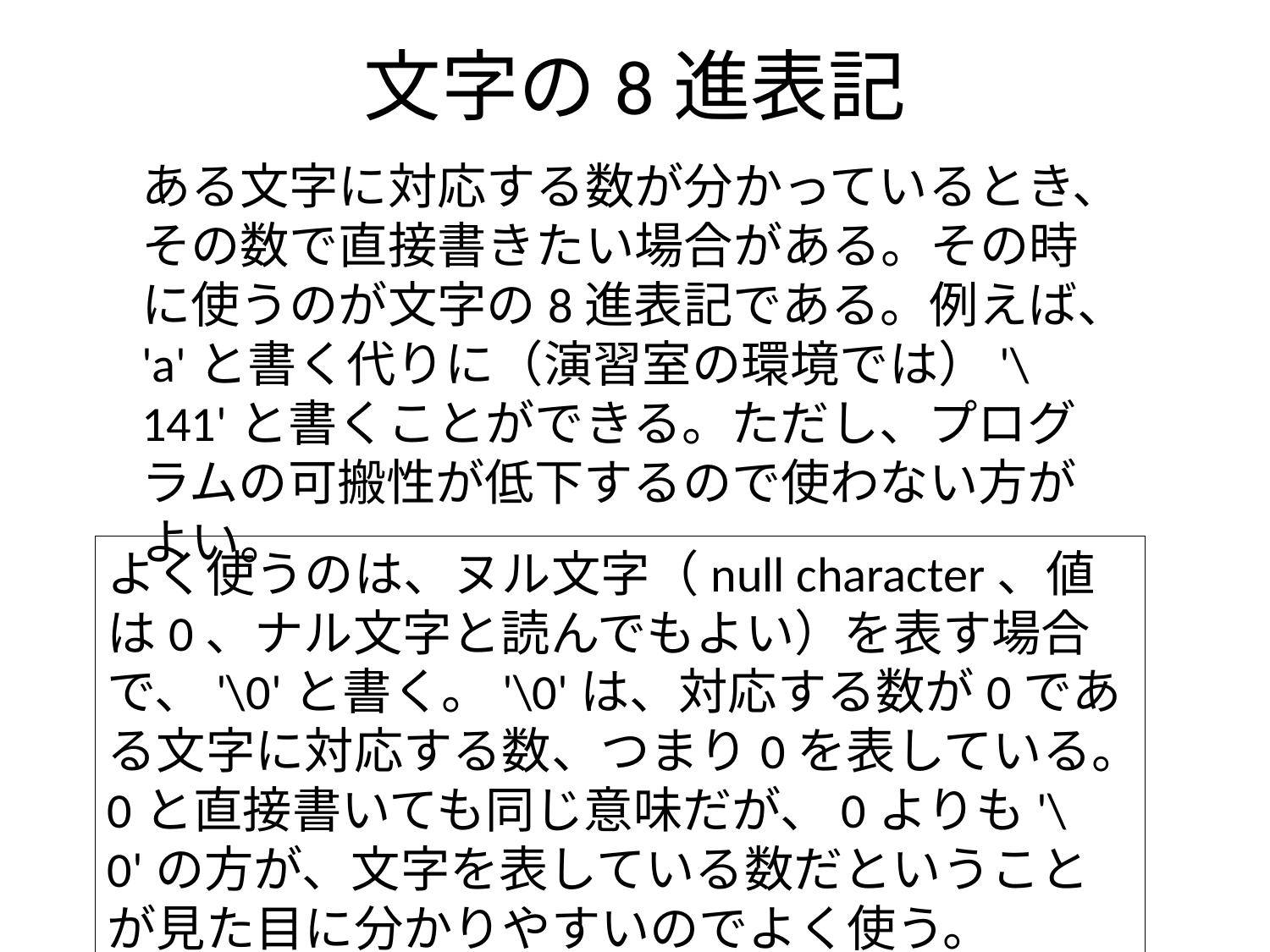

# 文字の8進表記
ある文字に対応する数が分かっているとき、その数で直接書きたい場合がある。その時に使うのが文字の8進表記である。例えば、'a'と書く代りに（演習室の環境では）'\141'と書くことができる。ただし、プログラムの可搬性が低下するので使わない方がよい。
よく使うのは、ヌル文字（null character、値は0、ナル文字と読んでもよい）を表す場合で、'\0'と書く。'\0'は、対応する数が0である文字に対応する数、つまり0を表している。0と直接書いても同じ意味だが、0よりも'\0'の方が、文字を表している数だということが見た目に分かりやすいのでよく使う。